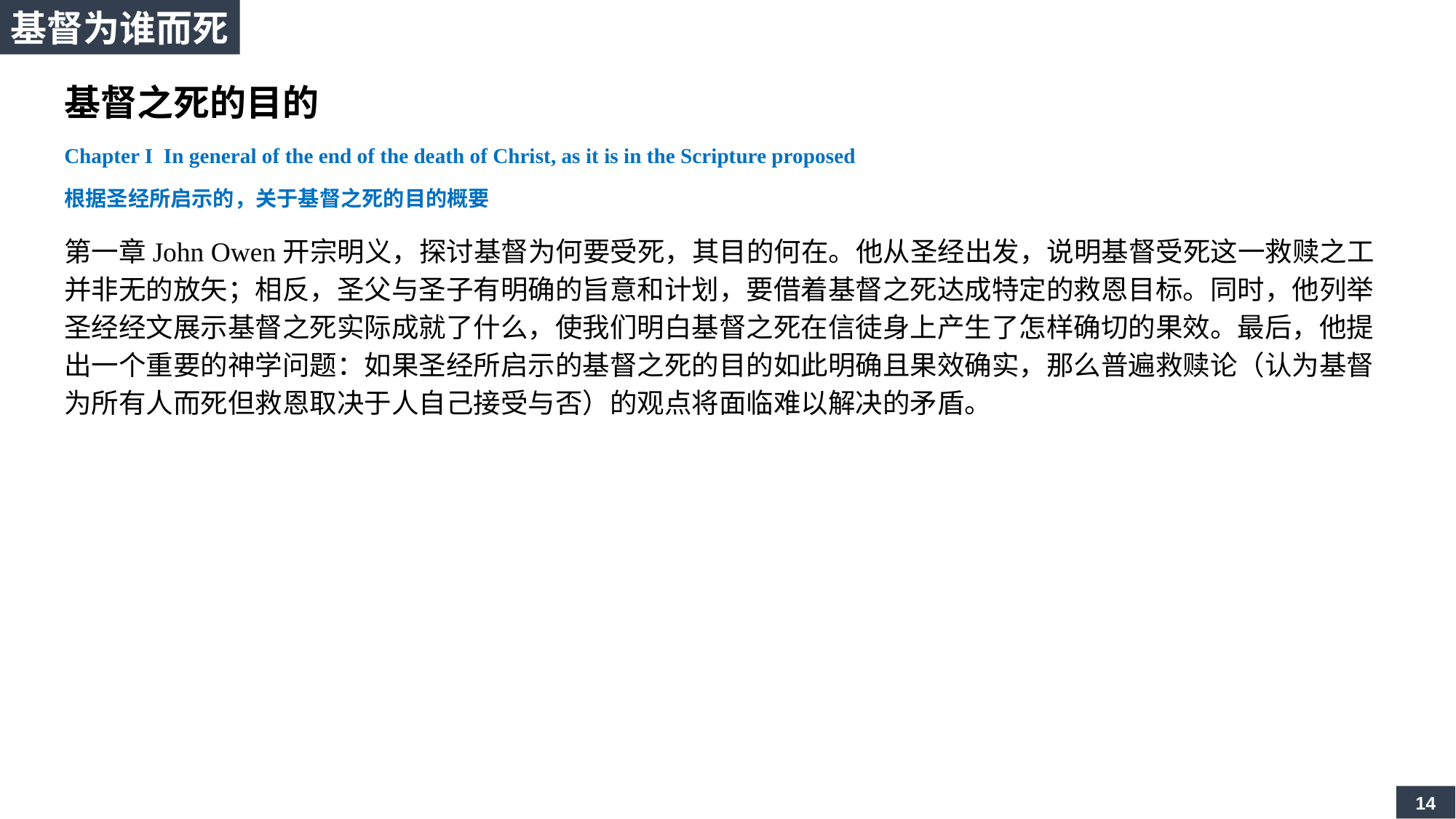

基督为谁而死
基督之死的目的
Chapter I  In general of the end of the death of Christ, as it is in the Scripture proposed
根据圣经所启示的，关于基督之死的目的概要
第一章John Owen开宗明义，探讨基督为何要受死，其目的何在。他从圣经出发，说明基督受死这一救赎之工并非无的放矢；相反，圣父与圣子有明确的旨意和计划，要借着基督之死达成特定的救恩目标。同时，他列举圣经经文展示基督之死实际成就了什么，使我们明白基督之死在信徒身上产生了怎样确切的果效。最后，他提出一个重要的神学问题：如果圣经所启示的基督之死的目的如此明确且果效确实，那么普遍救赎论（认为基督为所有人而死但救恩取决于人自己接受与否）的观点将面临难以解决的矛盾。
14